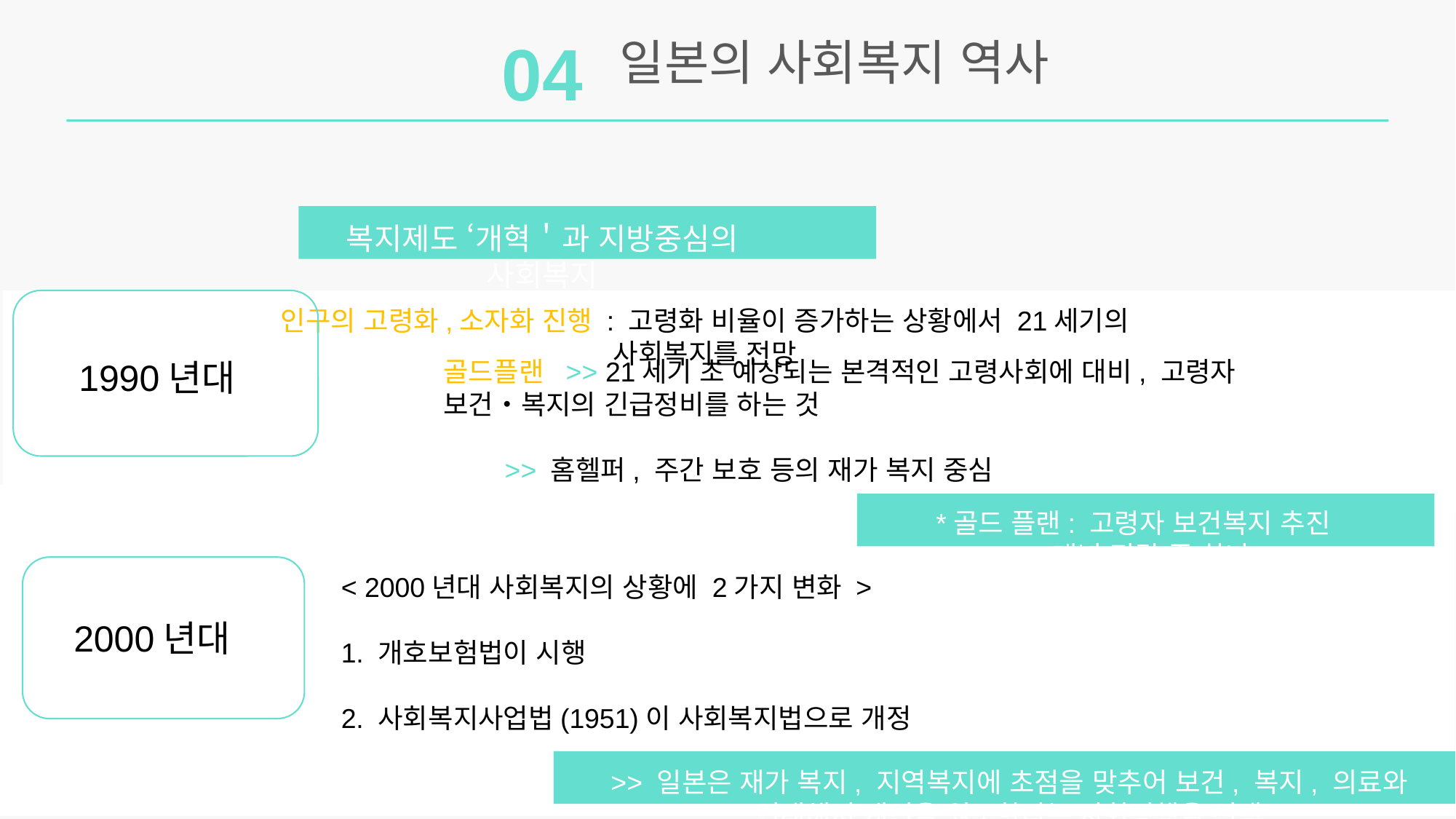

04
일본의 사회복지 역사

복지제도 ‘개혁＇과 지방중심의 사회복지

 1990년대

인구의 고령화,소자화 진행 : 고령화 비율이 증가하는 상황에서 21세기의 사회복지를 전망
골드플랜  >> 21세기 초 예상되는 본격적인 고령사회에 대비, 고령자 보건・복지의 긴급정비를 하는 것

        >> 홈헬퍼, 주간 보호 등의 재가 복지 중심

*골드 플랜: 고령자 보건복지 추진 10개년 전략 중 하나

< 2000년대 사회복지의 상황에 2가지 변화 >

1. 개호보험법이 시행

2. 사회복지사업법(1951)이 사회복지법으로 개정
2000년대

>> 일본은 재가 복지, 지역복지에 초점을 맞추어 보건, 복지, 의료와 연대해서 개인을 원조한다는 사회정책을 선택